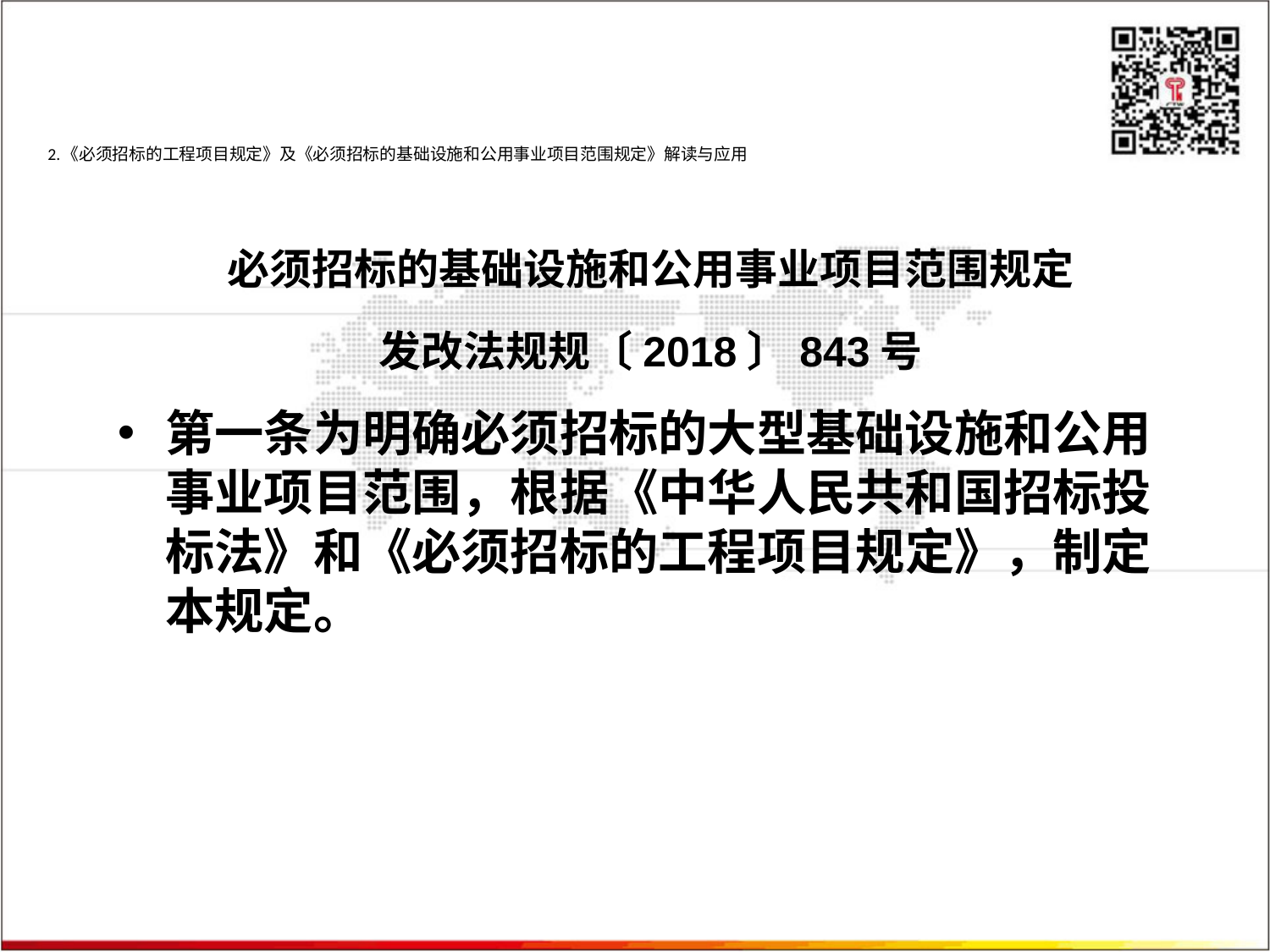

# 2.《必须招标的工程项目规定》及《必须招标的基础设施和公用事业项目范围规定》解读与应用
必须招标的基础设施和公用事业项目范围规定
发改法规规〔2018〕843号
第一条为明确必须招标的大型基础设施和公用事业项目范围，根据《中华人民共和国招标投标法》和《必须招标的工程项目规定》，制定本规定。